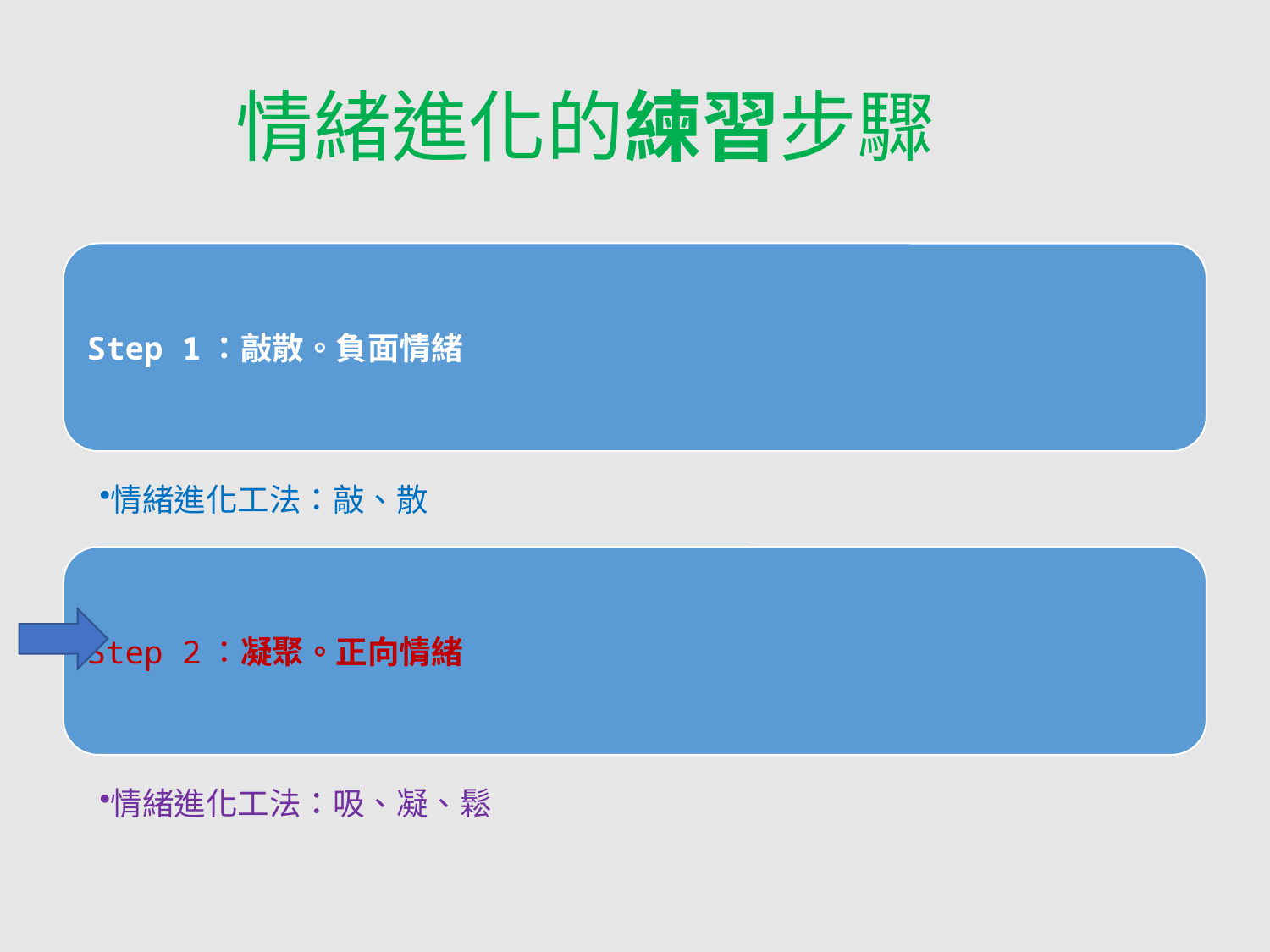

# 情緒進化的練習步驟
Step 1：敲散。負面情緒
情緒進化工法：敲、散
Step 2：凝聚。正向情緒
情緒進化工法：吸、凝、鬆